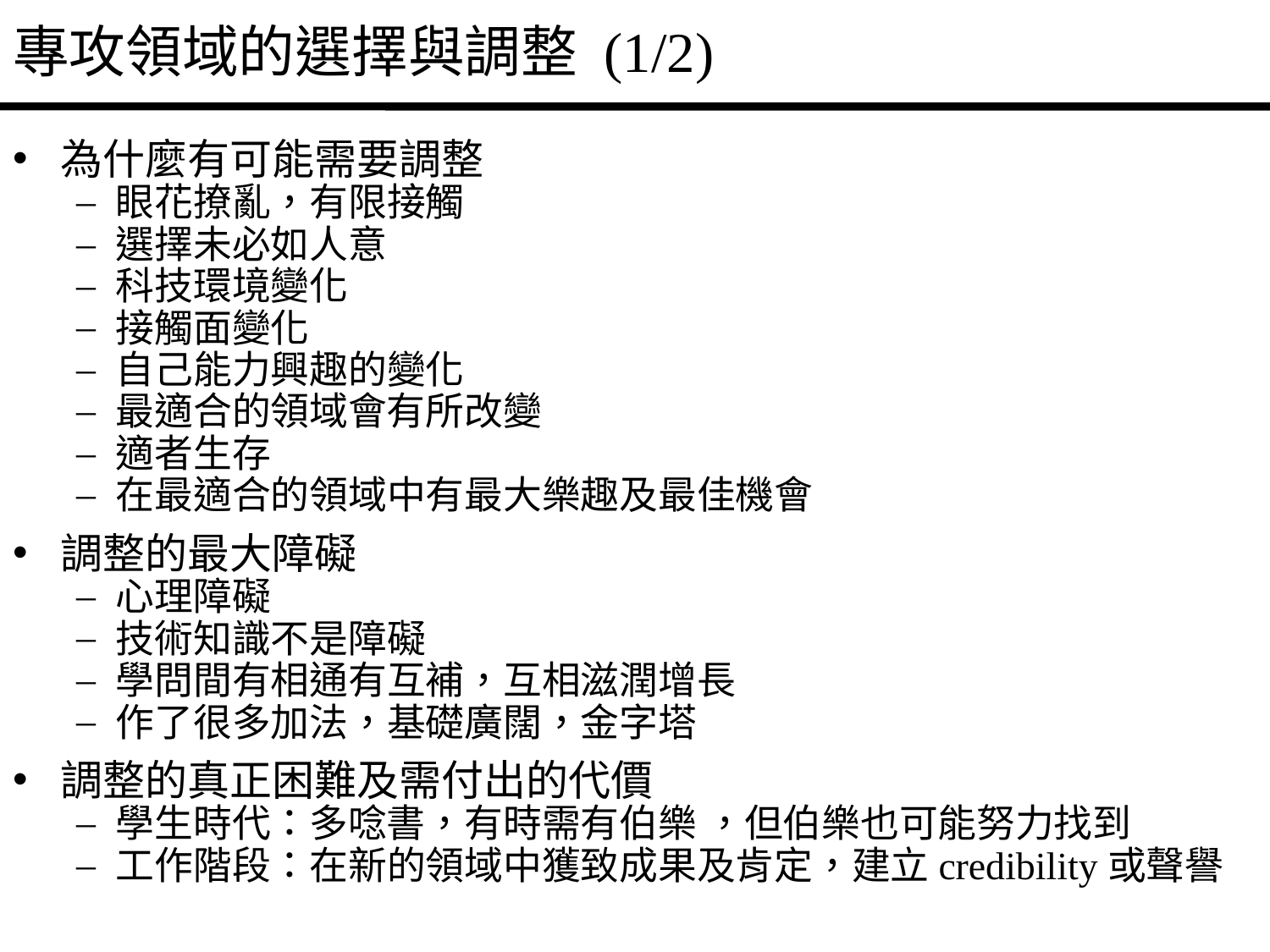

# 專攻領域的選擇與調整 (1/2)
為什麼有可能需要調整
眼花撩亂，有限接觸
選擇未必如人意
科技環境變化
接觸面變化
自己能力興趣的變化
最適合的領域會有所改變
適者生存
在最適合的領域中有最大樂趣及最佳機會
調整的最大障礙
心理障礙
技術知識不是障礙
學問間有相通有互補，互相滋潤增長
作了很多加法，基礎廣闊，金字塔
調整的真正困難及需付出的代價
學生時代：多唸書，有時需有伯樂 ，但伯樂也可能努力找到
工作階段：在新的領域中獲致成果及肯定，建立credibility或聲譽